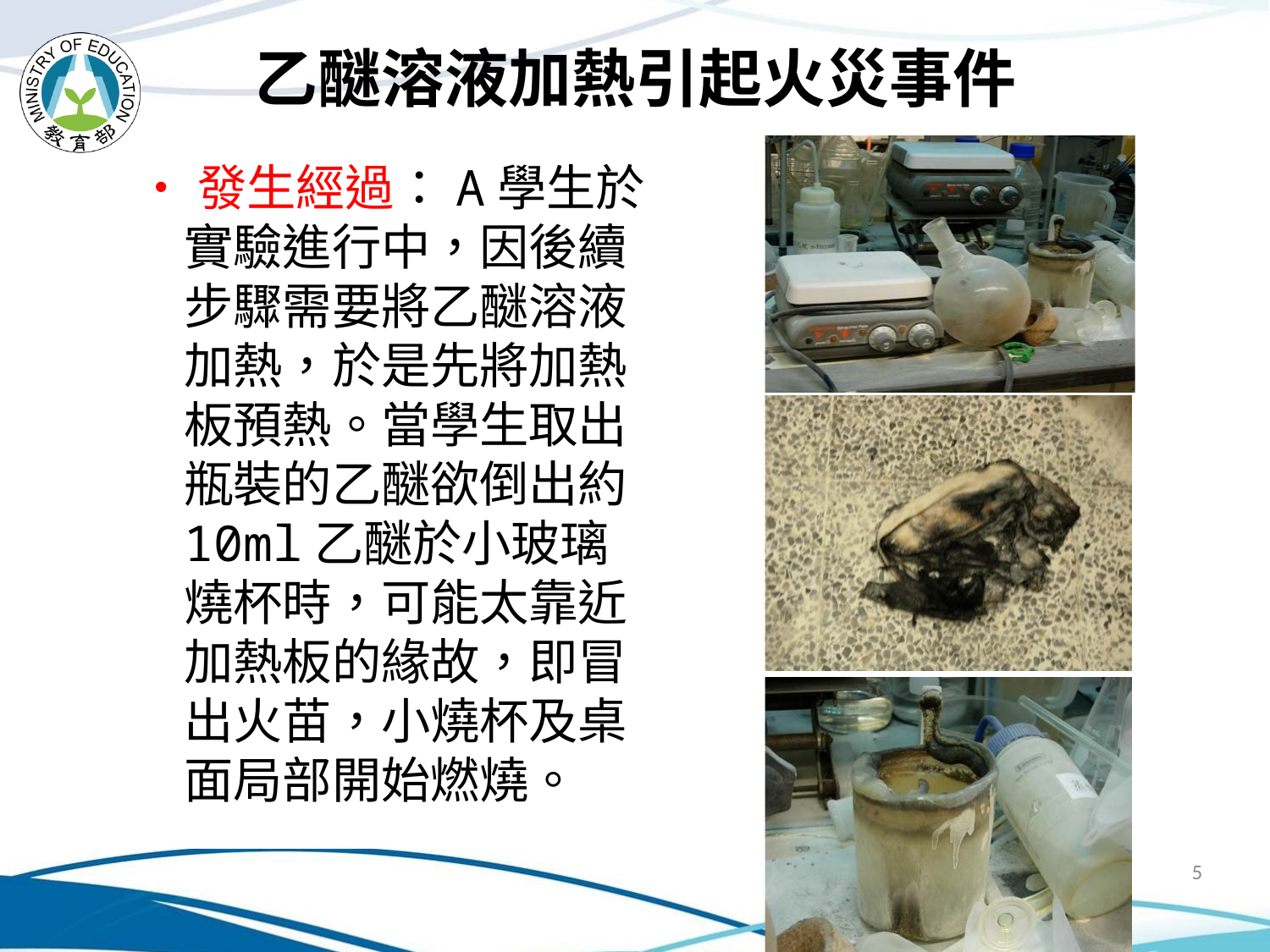

# 乙醚溶液加熱引起火災事件

•發生經過：A學生於  實驗進行中，因後續  步驟需要將乙醚溶液  加熱，於是先將加熱  板預熱。當學生取出  瓶裝的乙醚欲倒出約  10ml乙醚於小玻璃  燒杯時，可能太靠近  加熱板的緣故，即冒  出火苗，小燒杯及桌  面局部開始燃燒。

5